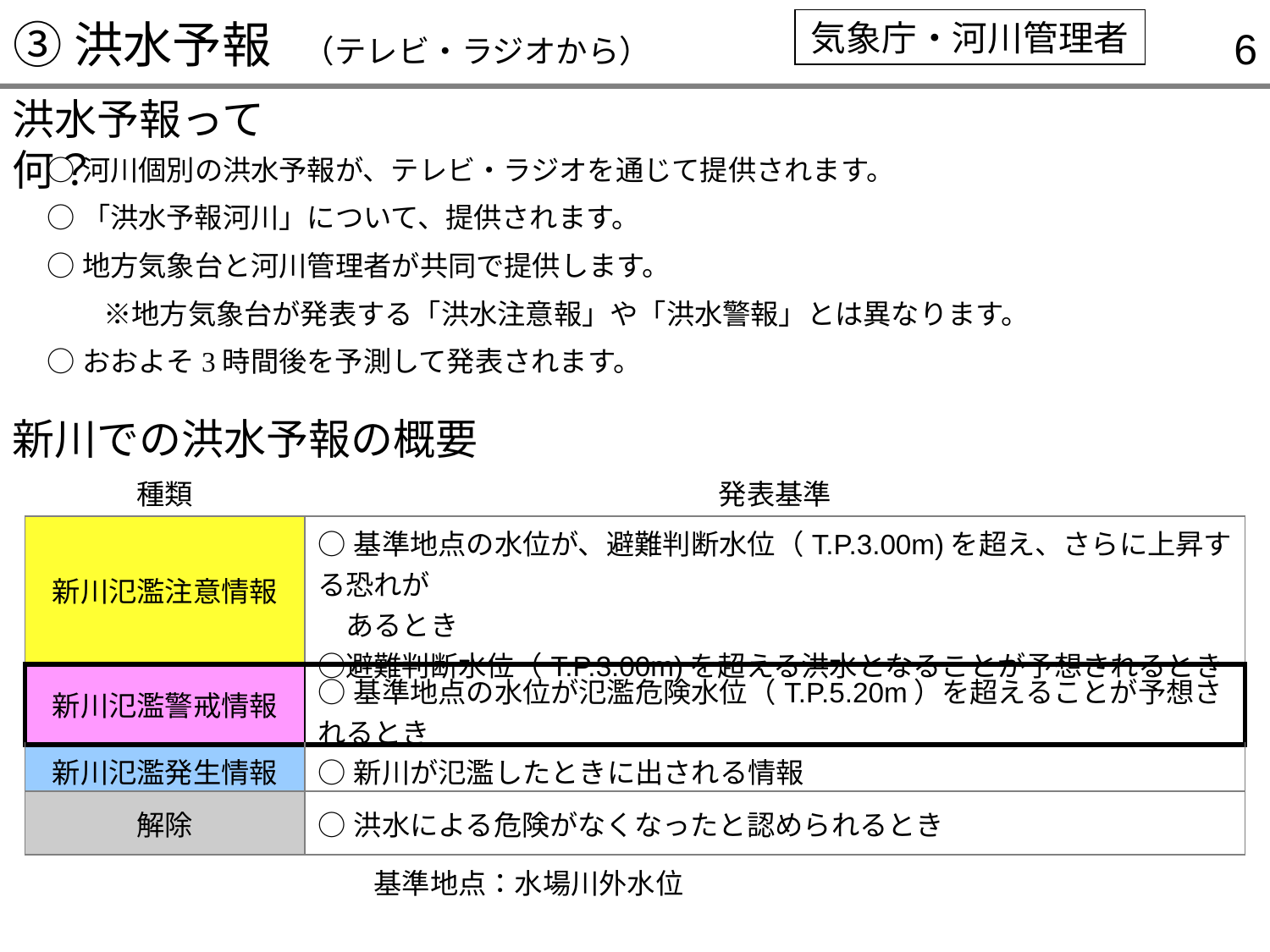

# ③洪水予報　（テレビ・ラジオから）
気象庁・河川管理者
6
洪水予報って何？
○河川個別の洪水予報が、テレビ・ラジオを通じて提供されます。
○「洪水予報河川」について、提供されます。
○地方気象台と河川管理者が共同で提供します。
　　※地方気象台が発表する「洪水注意報」や「洪水警報」とは異なります。
○おおよそ3時間後を予測して発表されます。
新川での洪水予報の概要
| 種類 | 発表基準 |
| --- | --- |
| 新川氾濫注意情報 | ○基準地点の水位が、避難判断水位（T.P.3.00m)を超え、さらに上昇する恐れが 　あるとき ○避難判断水位（T.P.3.00m)を超える洪水となることが予想されるとき |
| 新川氾濫警戒情報 | ○基準地点の水位が氾濫危険水位（T.P.5.20m）を超えることが予想されるとき |
| 新川氾濫発生情報 | ○新川が氾濫したときに出される情報 |
| 解除 | ○洪水による危険がなくなったと認められるとき |
|  | 基準地点：水場川外水位 |